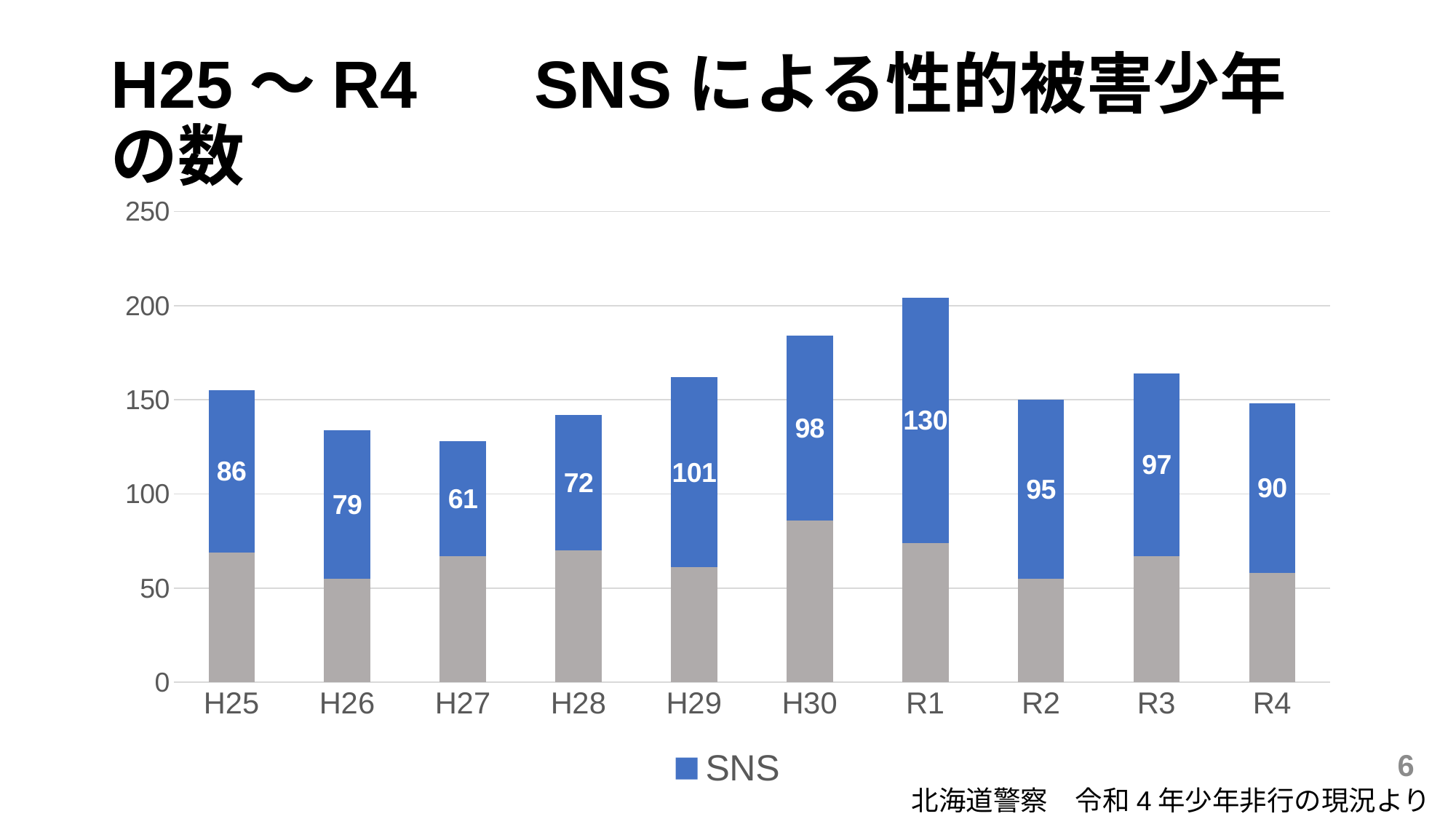

# H25～R4 　SNSによる性的被害少年の数

### Chart

| Category | その他 | SNS |
|---|---|---|
| H25 | 69.0 | 86.0 |
| H26 | 55.0 | 79.0 |
| H27 | 67.0 | 61.0 |
| H28 | 70.0 | 72.0 |
| H29 | 61.0 | 101.0 |
| H30 | 86.0 | 98.0 |
| R1 | 74.0 | 130.0 |
| R2 | 55.0 | 95.0 |
| R3 | 67.0 | 97.0 |
| R4 | 58.0 | 90.0 |
6
北海道警察　令和4年少年非行の現況より